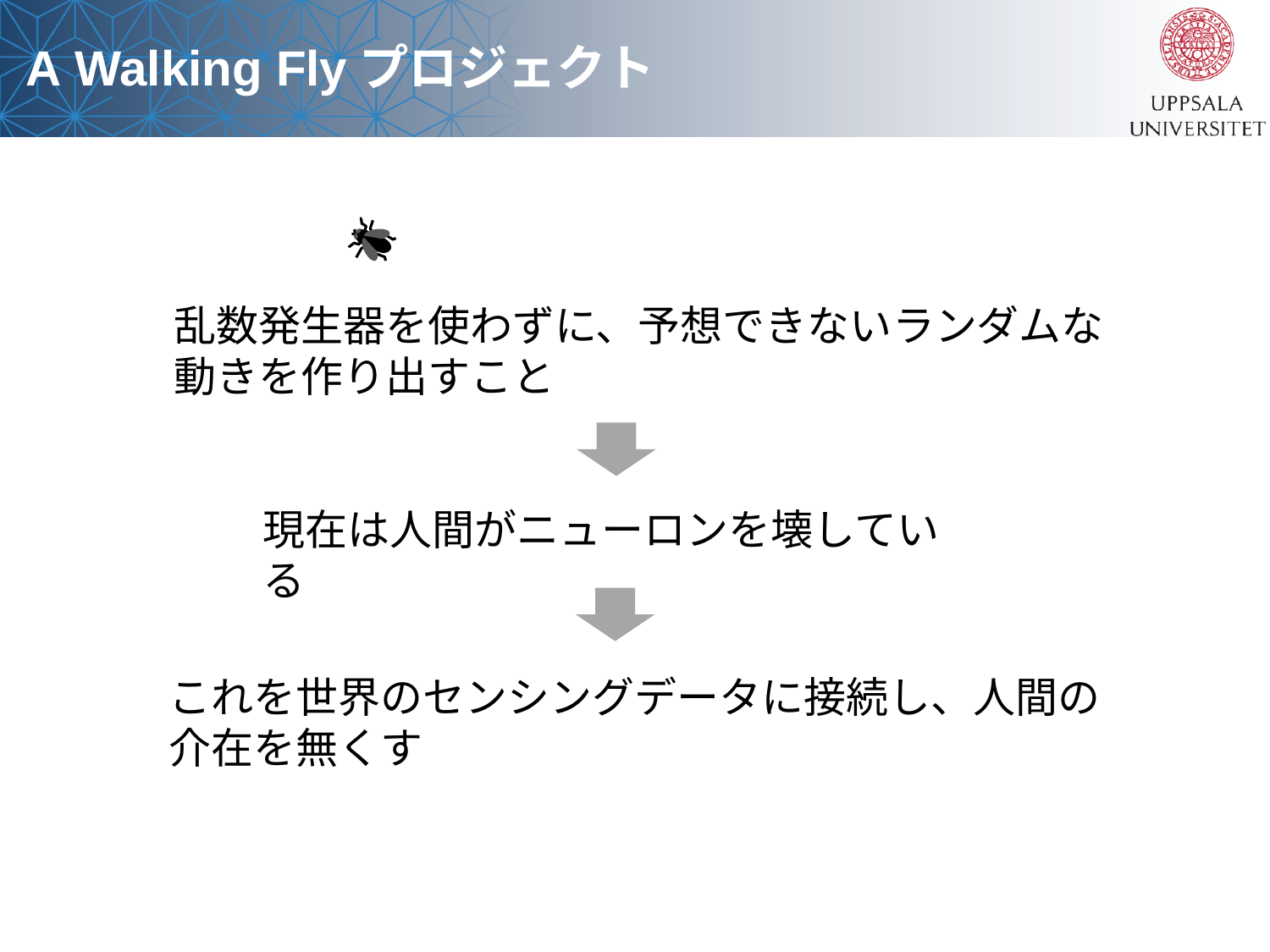

A Walking Flyプロジェクト

乱数発生器を使わずに、予想できないランダムな動きを作り出すこと

現在は人間がニューロンを壊している

これを世界のセンシングデータに接続し、人間の介在を無くす